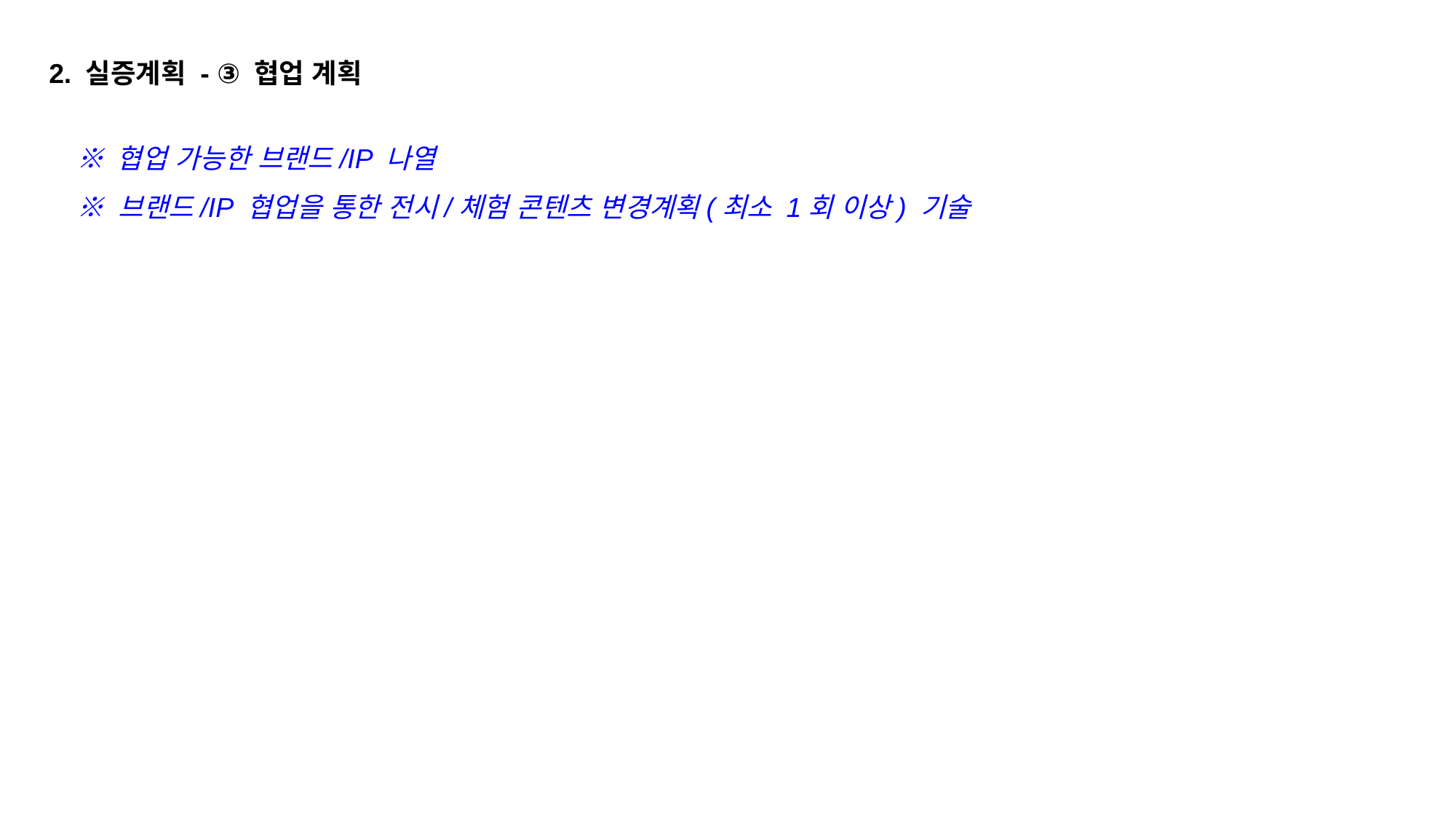

2. 실증계획 - ③ 협업 계획
※ 협업 가능한 브랜드/IP 나열
※ 브랜드/IP 협업을 통한 전시/체험 콘텐츠 변경계획(최소 1회 이상) 기술